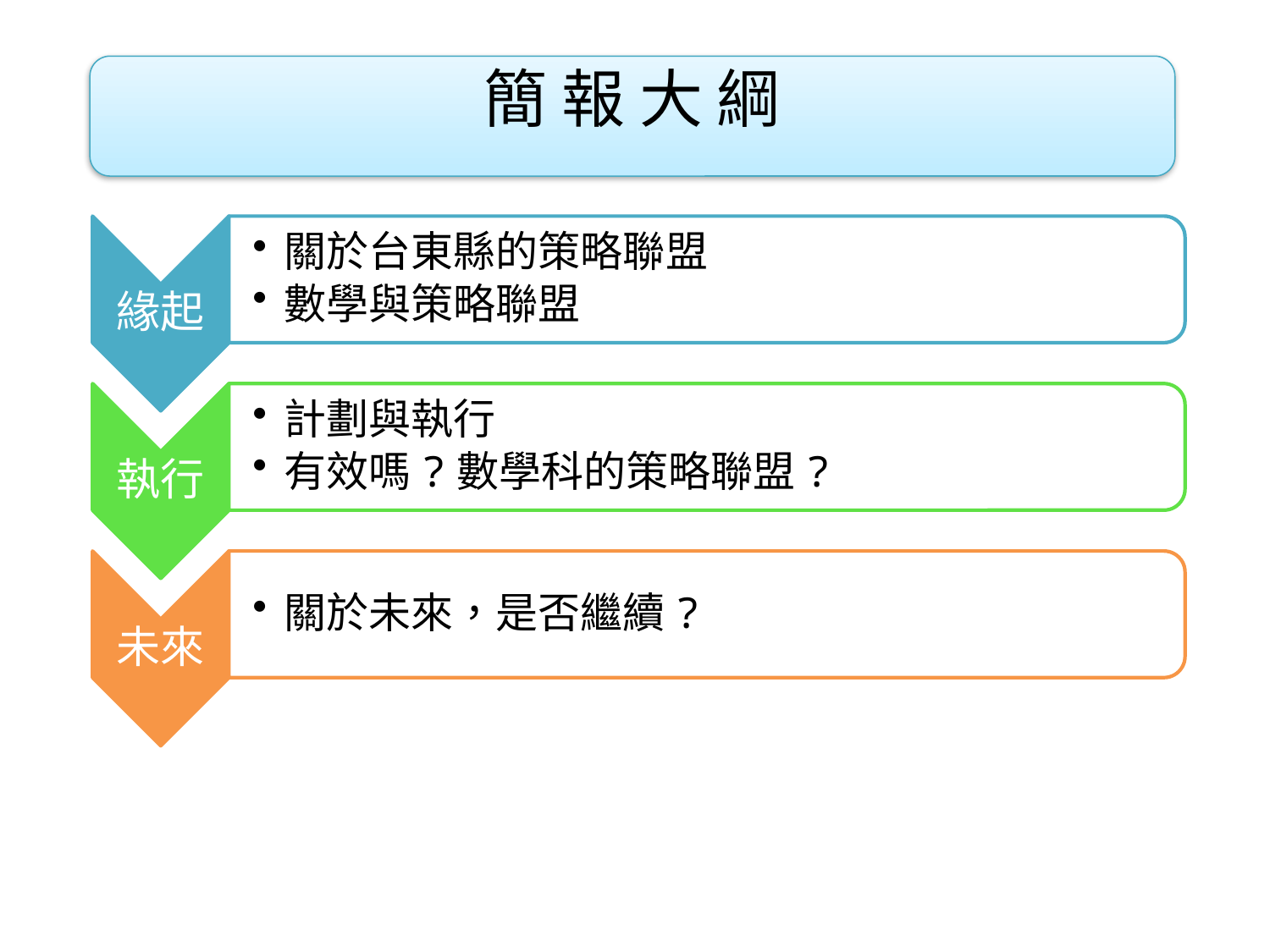

簡 報 大 綱

緣起
關於台東縣的策略聯盟
數學與策略聯盟
執行
計劃與執行
有效嗎?數學科的策略聯盟?
未來
關於未來，是否繼續?